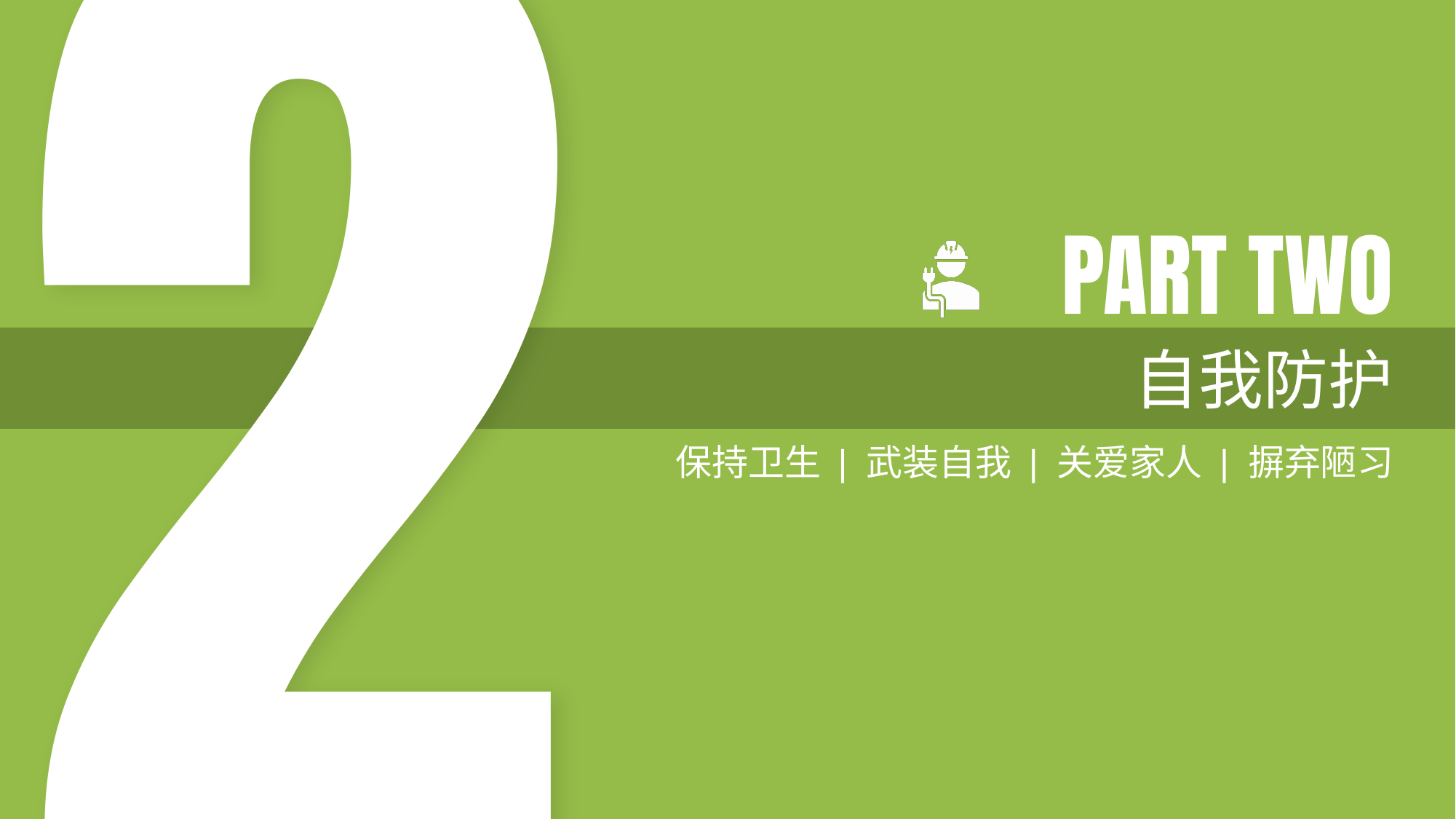

2
PART TWO

自我防护
保持卫生 | 武装自我 | 关爱家人 | 摒弃陋习